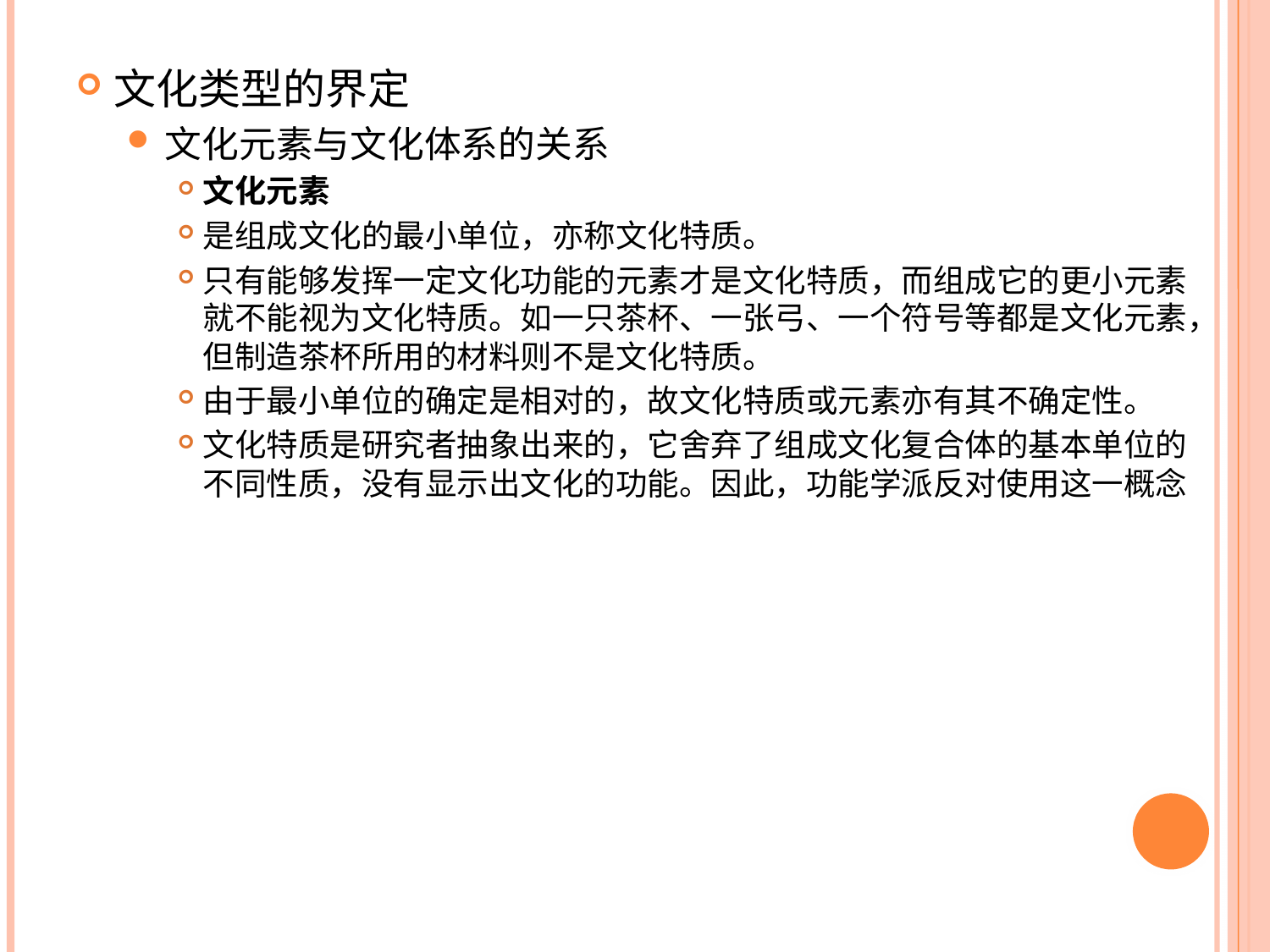

文化类型的界定
文化元素与文化体系的关系
文化元素
是组成文化的最小单位，亦称文化特质。
只有能够发挥一定文化功能的元素才是文化特质，而组成它的更小元素就不能视为文化特质。如一只茶杯、一张弓、一个符号等都是文化元素，但制造茶杯所用的材料则不是文化特质。
由于最小单位的确定是相对的，故文化特质或元素亦有其不确定性。
文化特质是研究者抽象出来的，它舍弃了组成文化复合体的基本单位的不同性质，没有显示出文化的功能。因此，功能学派反对使用这一概念